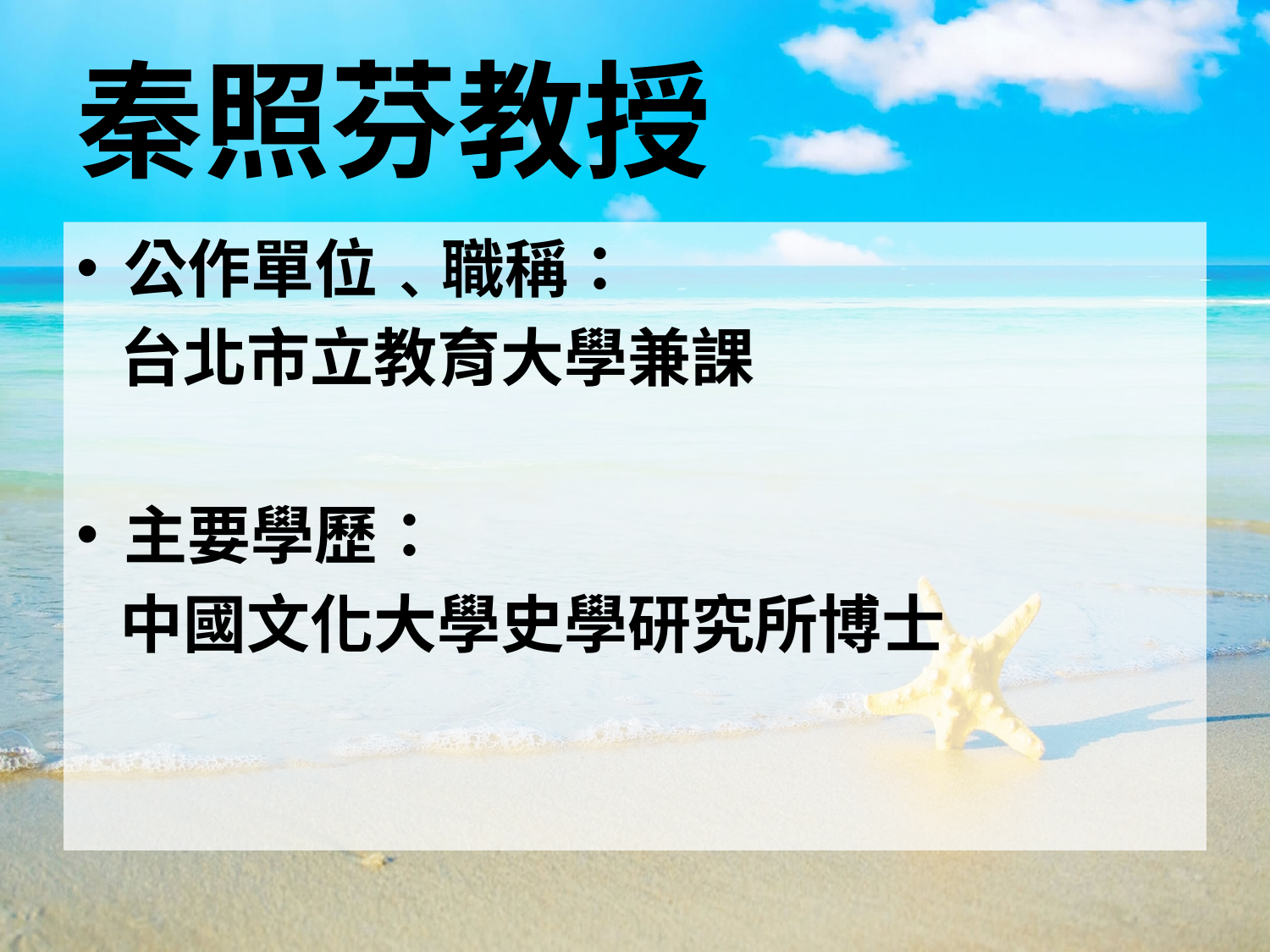

# 秦照芬教授
公作單位﹑職稱：
  台北市立教育大學兼課

主要學歷：
  中國文化大學史學研究所博士